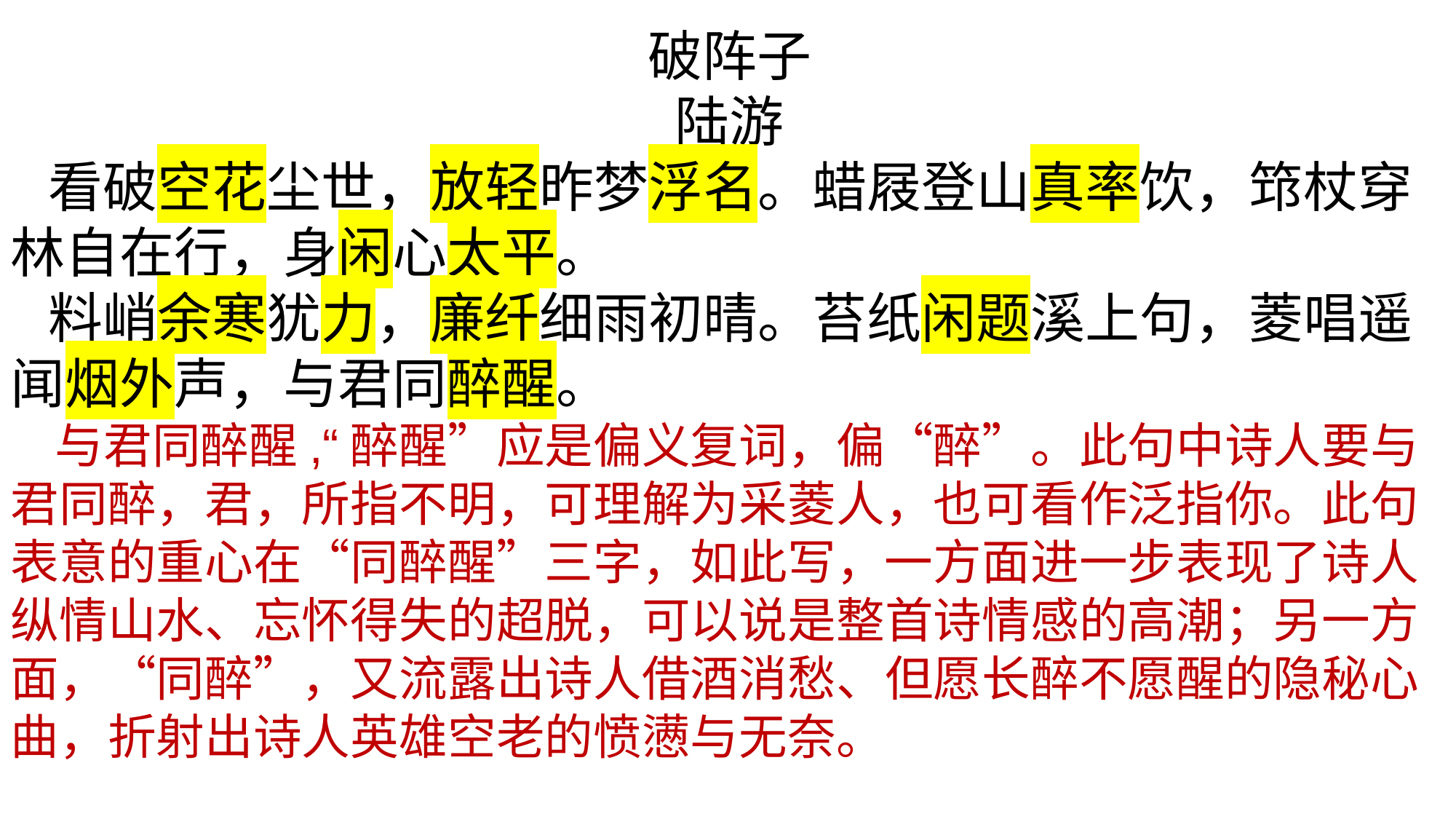

破阵子
陆游
  看破空花尘世，放轻昨梦浮名。蜡屐登山真率饮，筇杖穿林自在行，身闲心太平。
  料峭余寒犹力，廉纤细雨初晴。苔纸闲题溪上句，菱唱遥闻烟外声，与君同醉醒。
   与君同醉醒,“醉醒”应是偏义复词，偏“醉”。此句中诗人要与君同醉，君，所指不明，可理解为采菱人，也可看作泛指你。此句表意的重心在“同醉醒”三字，如此写，一方面进一步表现了诗人纵情山水、忘怀得失的超脱，可以说是整首诗情感的高潮；另一方面，“同醉”，又流露出诗人借酒消愁、但愿长醉不愿醒的隐秘心曲，折射出诗人英雄空老的愤懑与无奈。